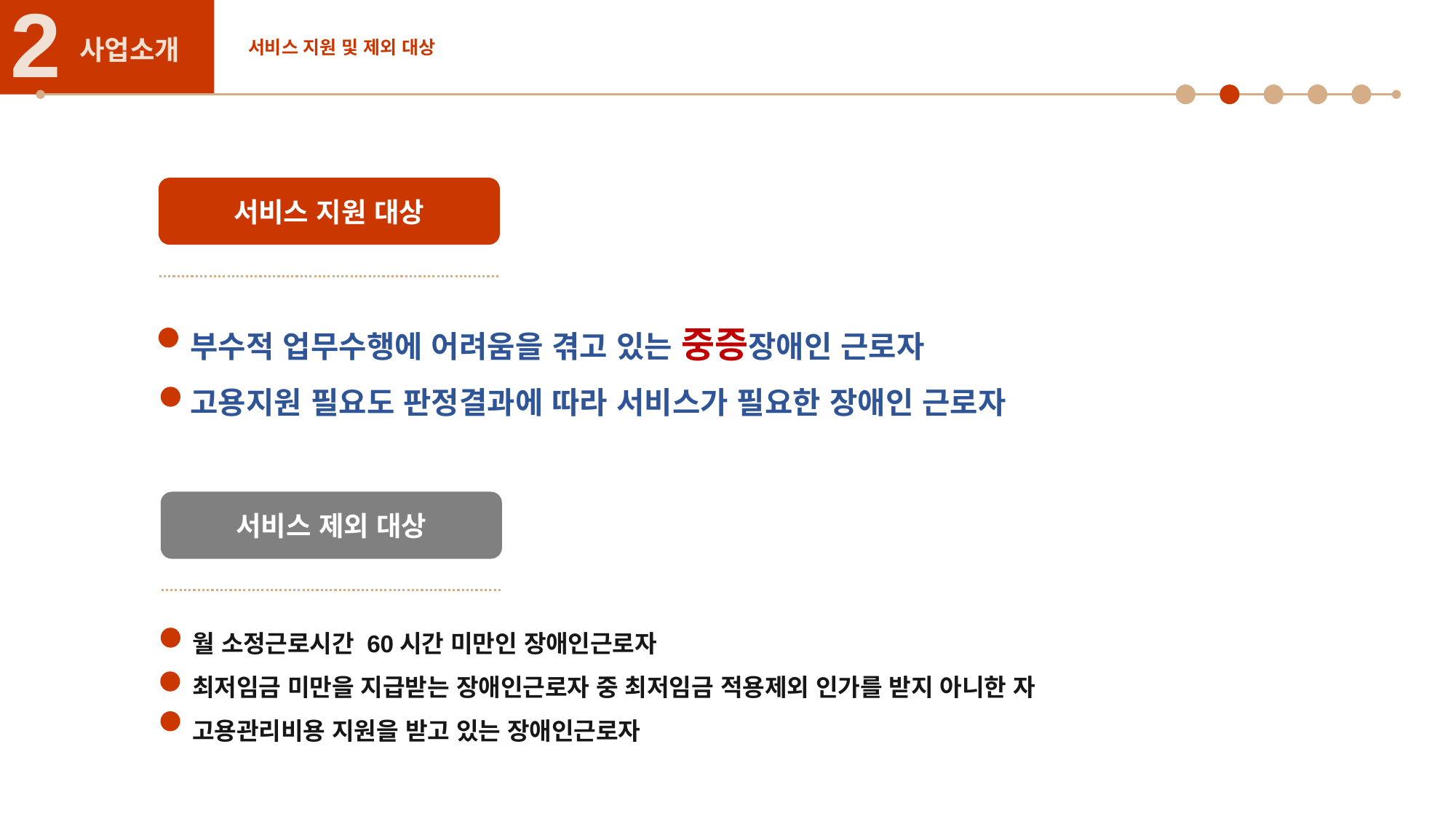

2

사업소개
서비스 지원 및 제외 대상

서비스 지원 대상
부수적 업무수행에 어려움을 겪고 있는 중증장애인 근로자
고용지원 필요도 판정결과에 따라 서비스가 필요한 장애인 근로자

서비스 제외 대상
월 소정근로시간 60시간 미만인 장애인근로자
최저임금 미만을 지급받는 장애인근로자 중 최저임금 적용제외 인가를 받지 아니한 자
고용관리비용 지원을 받고 있는 장애인근로자